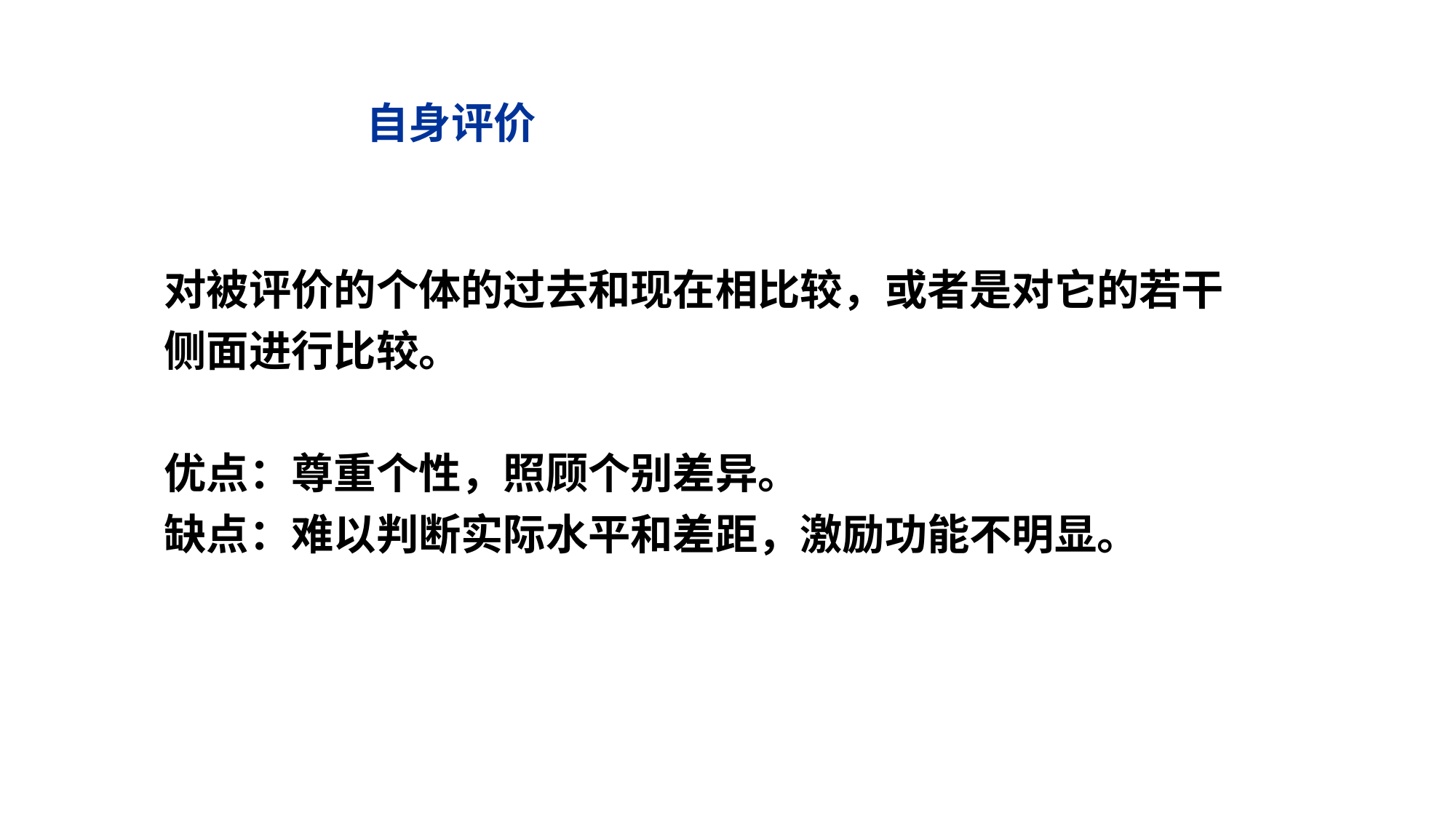

自身评价
对被评价的个体的过去和现在相比较，或者是对它的若干侧面进行比较。

优点：尊重个性，照顾个别差异。
缺点：难以判断实际水平和差距，激励功能不明显。